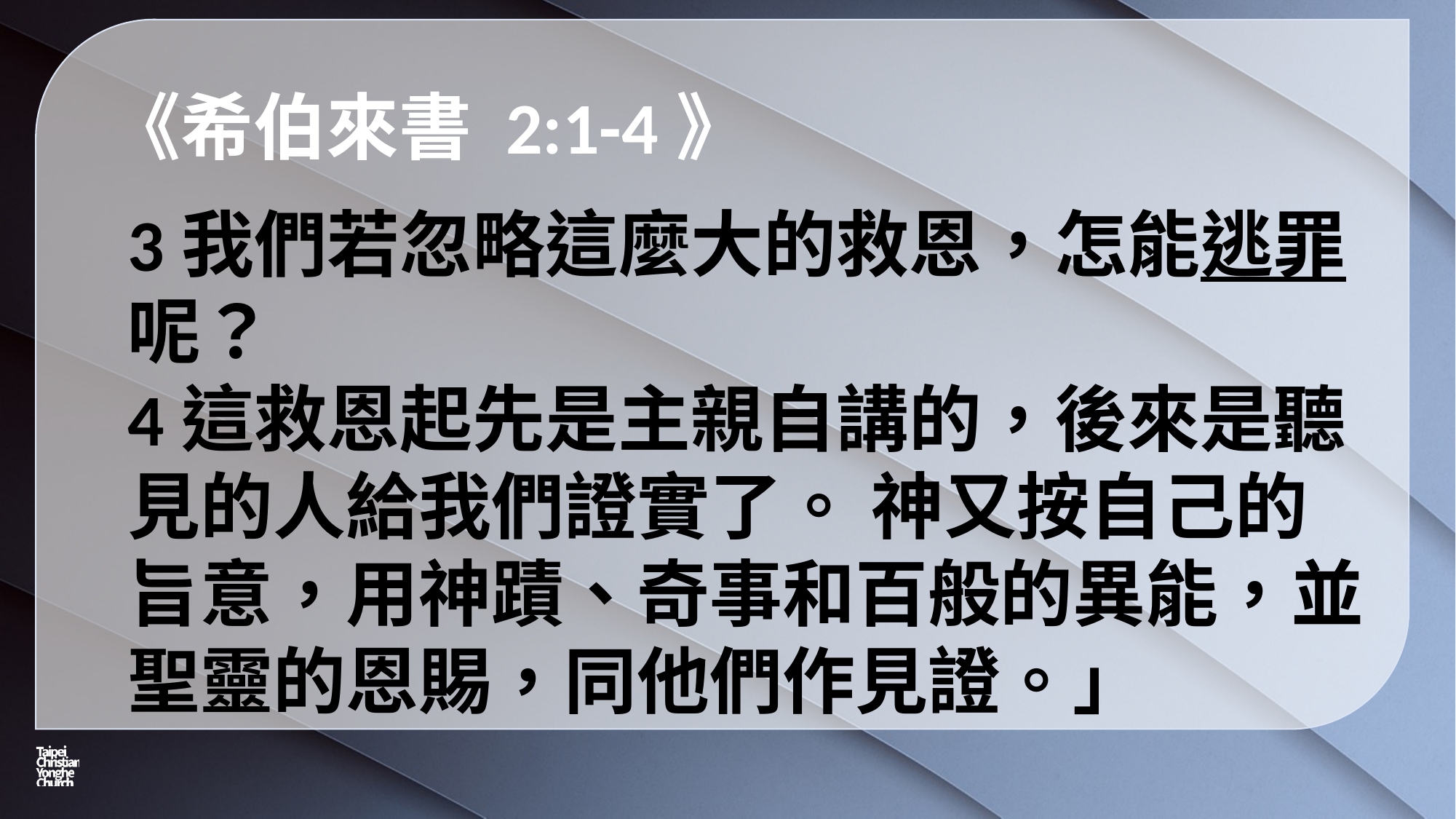

《希伯來書 2:1-4》
3我們若忽略這麼大的救恩，怎能逃罪呢？
4這救恩起先是主親自講的，後來是聽見的人給我們證實了。 神又按自己的旨意，用神蹟、奇事和百般的異能，並聖靈的恩賜，同他們作見證。」